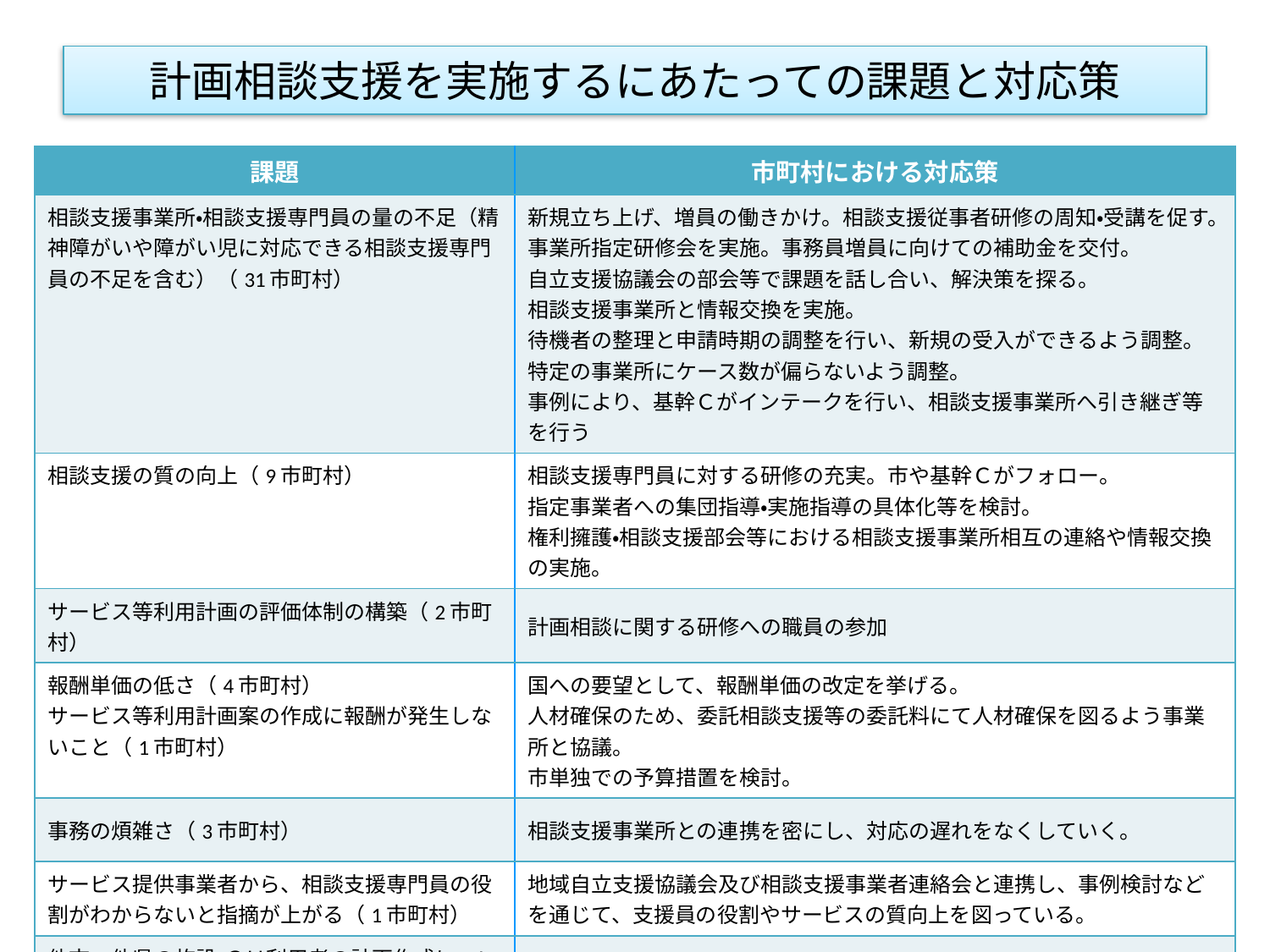

# 計画相談支援を実施するにあたっての課題と対応策
| 課題 | 市町村における対応策 |
| --- | --- |
| 相談支援事業所・相談支援専門員の量の不足（精神障がいや障がい児に対応できる相談支援専門員の不足を含む）（31市町村） | 新規立ち上げ、増員の働きかけ。相談支援従事者研修の周知・受講を促す。 事業所指定研修会を実施。事務員増員に向けての補助金を交付。 自立支援協議会の部会等で課題を話し合い、解決策を探る。 相談支援事業所と情報交換を実施。 待機者の整理と申請時期の調整を行い、新規の受入ができるよう調整。 特定の事業所にケース数が偏らないよう調整。 事例により、基幹Ｃがインテークを行い、相談支援事業所へ引き継ぎ等を行う |
| 相談支援の質の向上（9市町村） | 相談支援専門員に対する研修の充実。市や基幹Ｃがフォロー。 指定事業者への集団指導・実施指導の具体化等を検討。 権利擁護・相談支援部会等における相談支援事業所相互の連絡や情報交換の実施。 |
| サービス等利用計画の評価体制の構築（2市町村） | 計画相談に関する研修への職員の参加 |
| 報酬単価の低さ（4市町村） サービス等利用計画案の作成に報酬が発生しないこと（1市町村） | 国への要望として、報酬単価の改定を挙げる。 人材確保のため、委託相談支援等の委託料にて人材確保を図るよう事業所と協議。 市単独での予算措置を検討。 |
| 事務の煩雑さ（3市町村） | 相談支援事業所との連携を密にし、対応の遅れをなくしていく。 |
| サービス提供事業者から、相談支援専門員の役割がわからないと指摘が上がる（1市町村） | 地域自立支援協議会及び相談支援事業者連絡会と連携し、事例検討などを通じて、支援員の役割やサービスの質向上を図っている。 |
| 他市、他県の施設・ＧＨ利用者の計画作成について（1市町村） | 計画相談の受入事業所が見つからない場合は、市町村代替プランで対応。 |
| モニタリング時期のマニュアル作成（1市町村） | 相談支援部会でマニュアル作成の協議を実施。 |